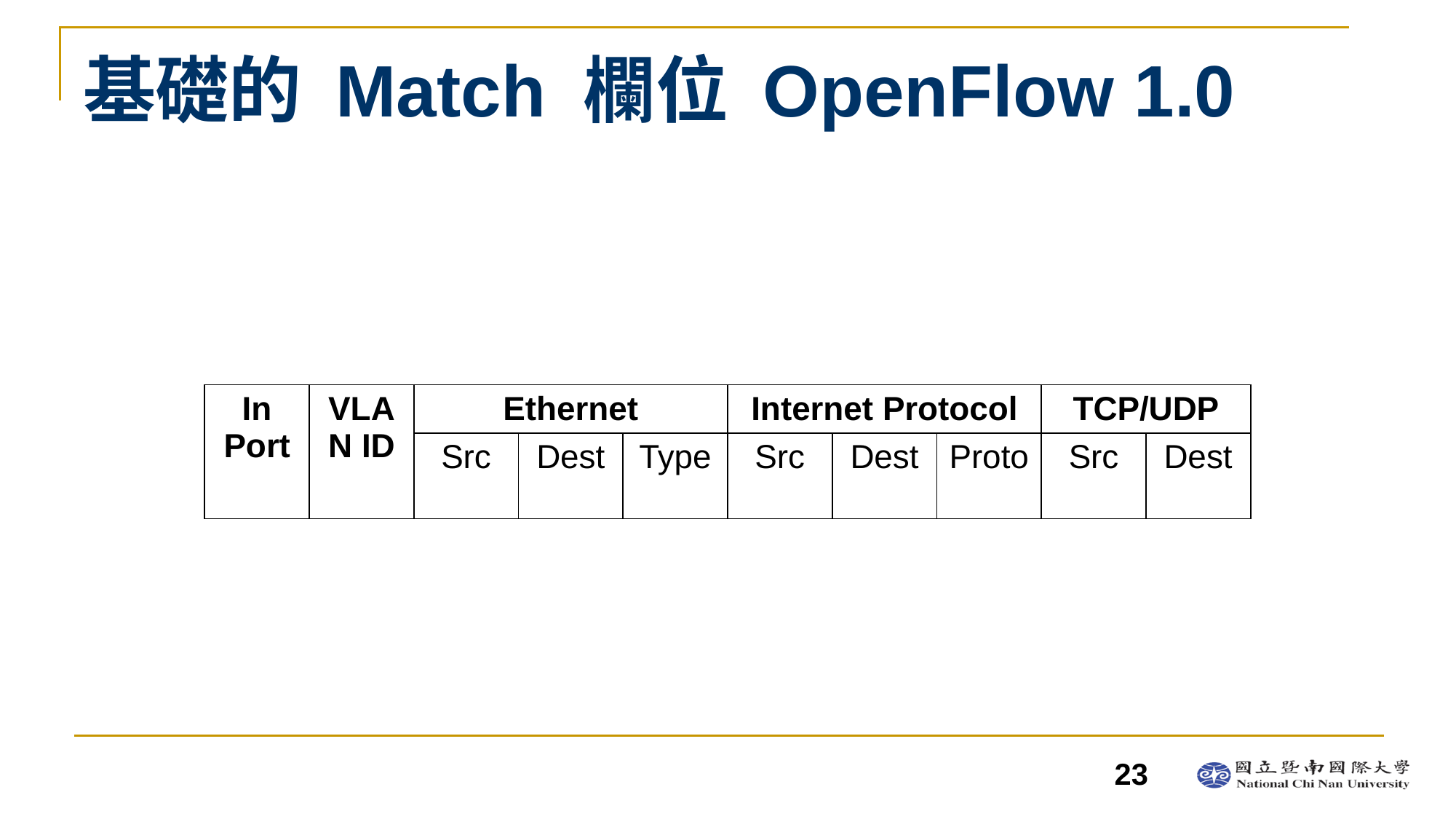

# 基礎的 Match 欄位 OpenFlow 1.0
| In Port | VLAN ID | Ethernet |  |  | Internet Protocol |  |  | TCP/UDP |  |
| --- | --- | --- | --- | --- | --- | --- | --- | --- | --- |
|  |  | Src | Dest | Type | Src | Dest | Proto | Src | Dest |